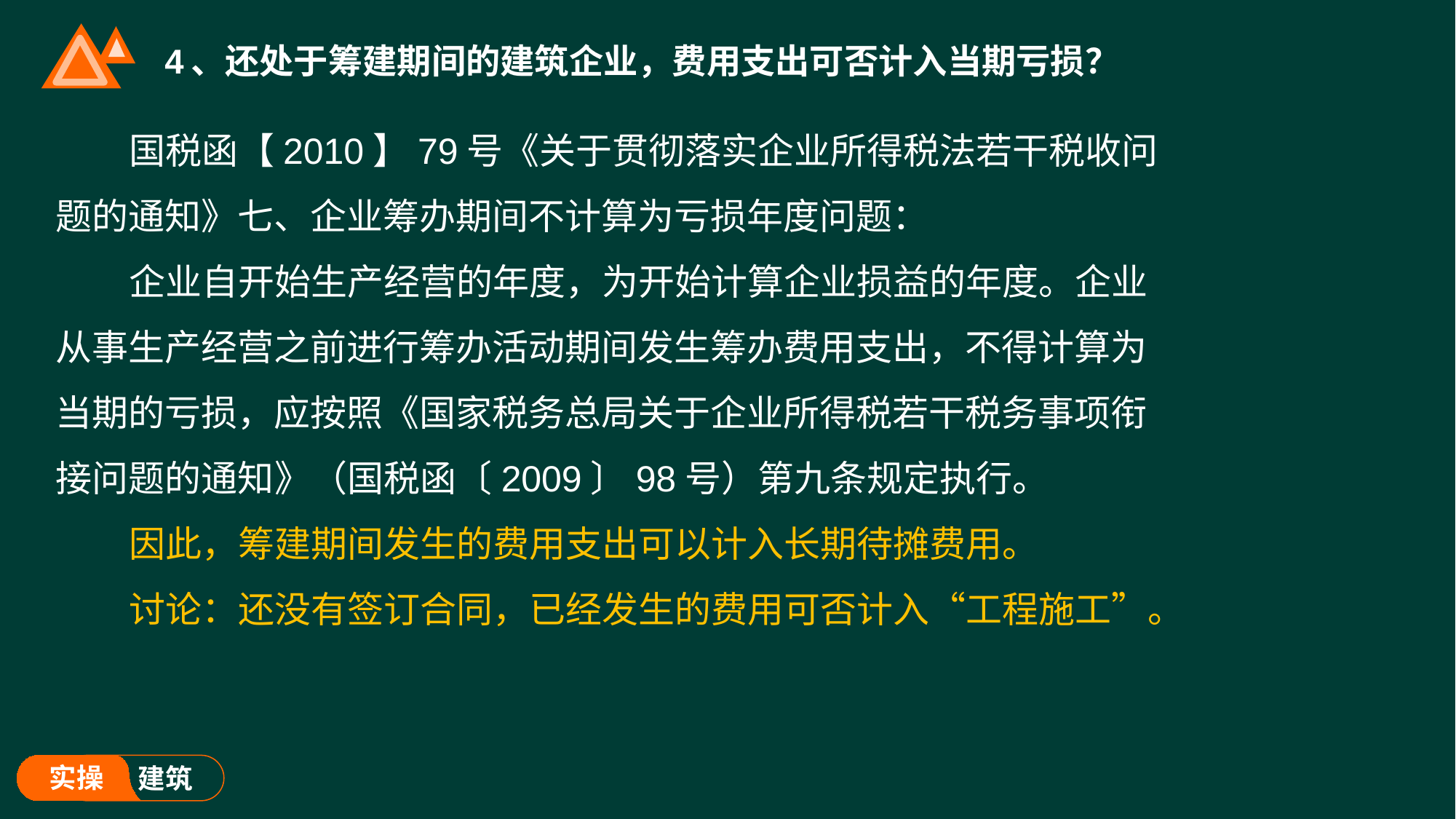

# 4、还处于筹建期间的建筑企业，费用支出可否计入当期亏损？
国税函【2010】79号《关于贯彻落实企业所得税法若干税收问题的通知》七、企业筹办期间不计算为亏损年度问题：
企业自开始生产经营的年度，为开始计算企业损益的年度。企业从事生产经营之前进行筹办活动期间发生筹办费用支出，不得计算为当期的亏损，应按照《国家税务总局关于企业所得税若干税务事项衔接问题的通知》（国税函〔2009〕98号）第九条规定执行。
因此，筹建期间发生的费用支出可以计入长期待摊费用。
讨论：还没有签订合同，已经发生的费用可否计入“工程施工”。